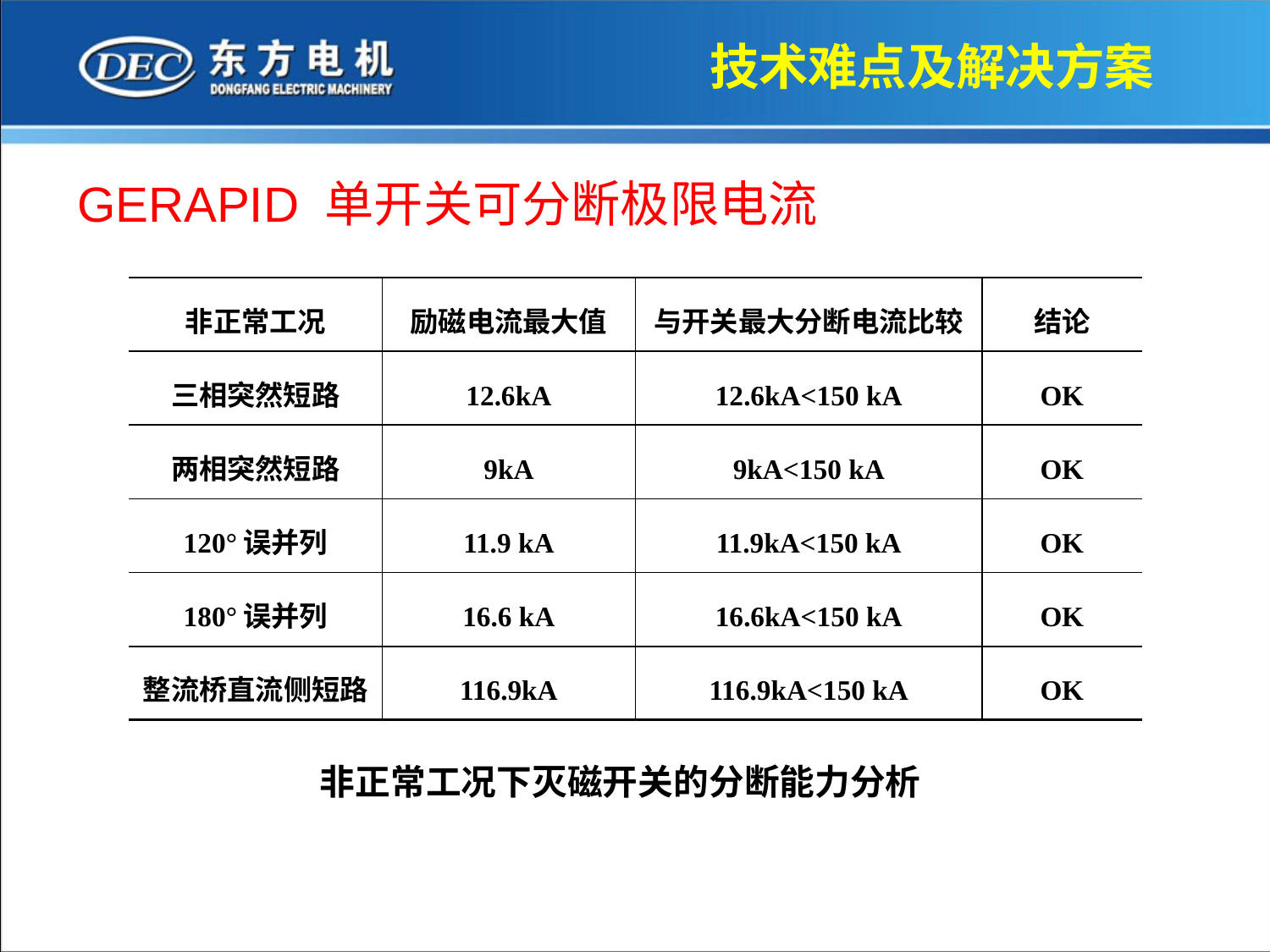

技术难点及解决方案
GERAPID 单开关可分断极限电流
| 非正常工况 | 励磁电流最大值 | 与开关最大分断电流比较 | 结论 |
| --- | --- | --- | --- |
| 三相突然短路 | 12.6kA | 12.6kA<150 kA | OK |
| 两相突然短路 | 9kA | 9kA<150 kA | OK |
| 120°误并列 | 11.9 kA | 11.9kA<150 kA | OK |
| 180°误并列 | 16.6 kA | 16.6kA<150 kA | OK |
| 整流桥直流侧短路 | 116.9kA | 116.9kA<150 kA | OK |
非正常工况下灭磁开关的分断能力分析